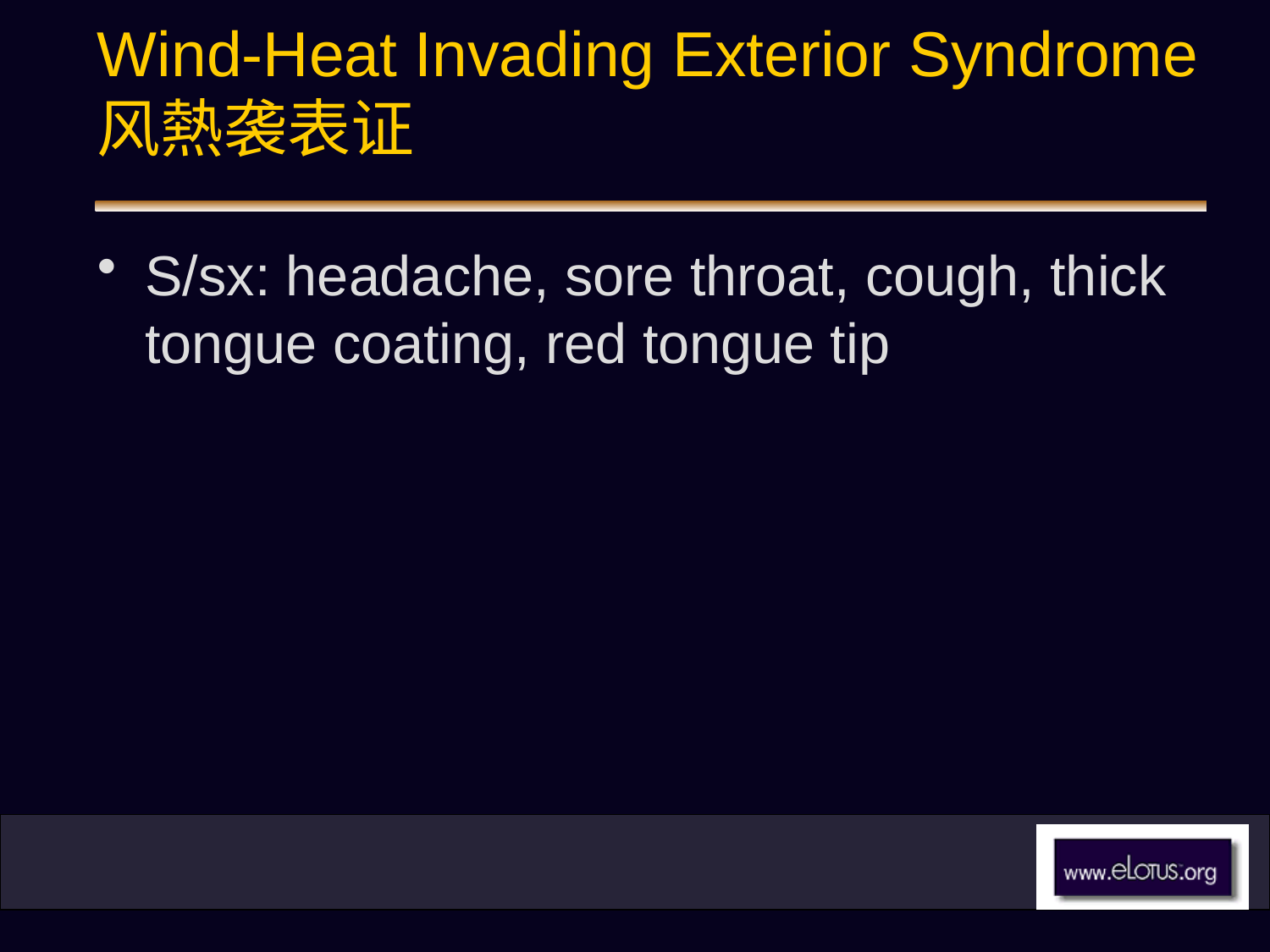

# Wind-Heat Invading Exterior Syndrome 风熱袭表证
S/sx: headache, sore throat, cough, thick tongue coating, red tongue tip